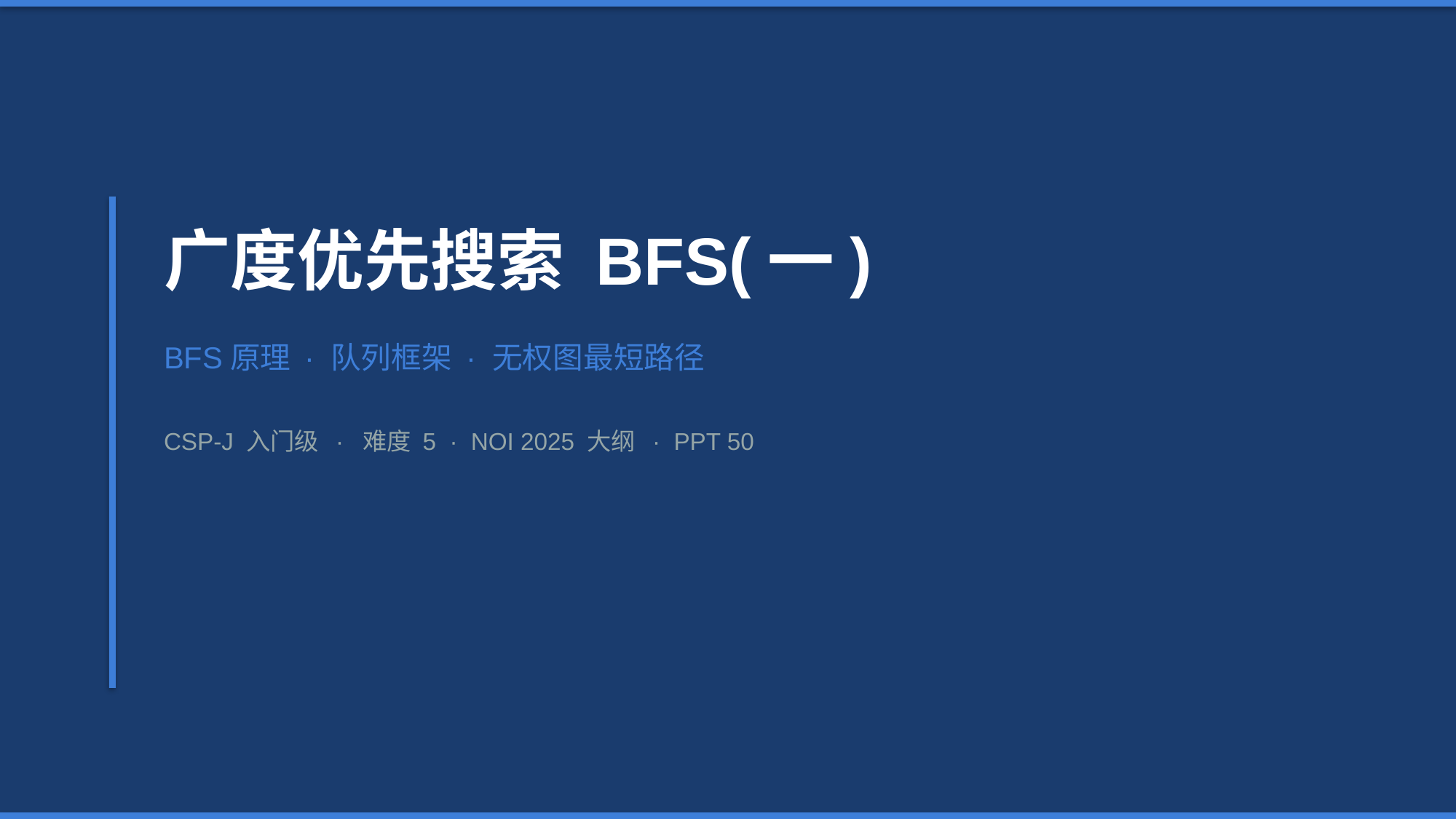

广度优先搜索 BFS(一)
BFS原理 · 队列框架 · 无权图最短路径
CSP-J 入门级  ·  难度 5  ·  NOI 2025 大纲  ·  PPT 50